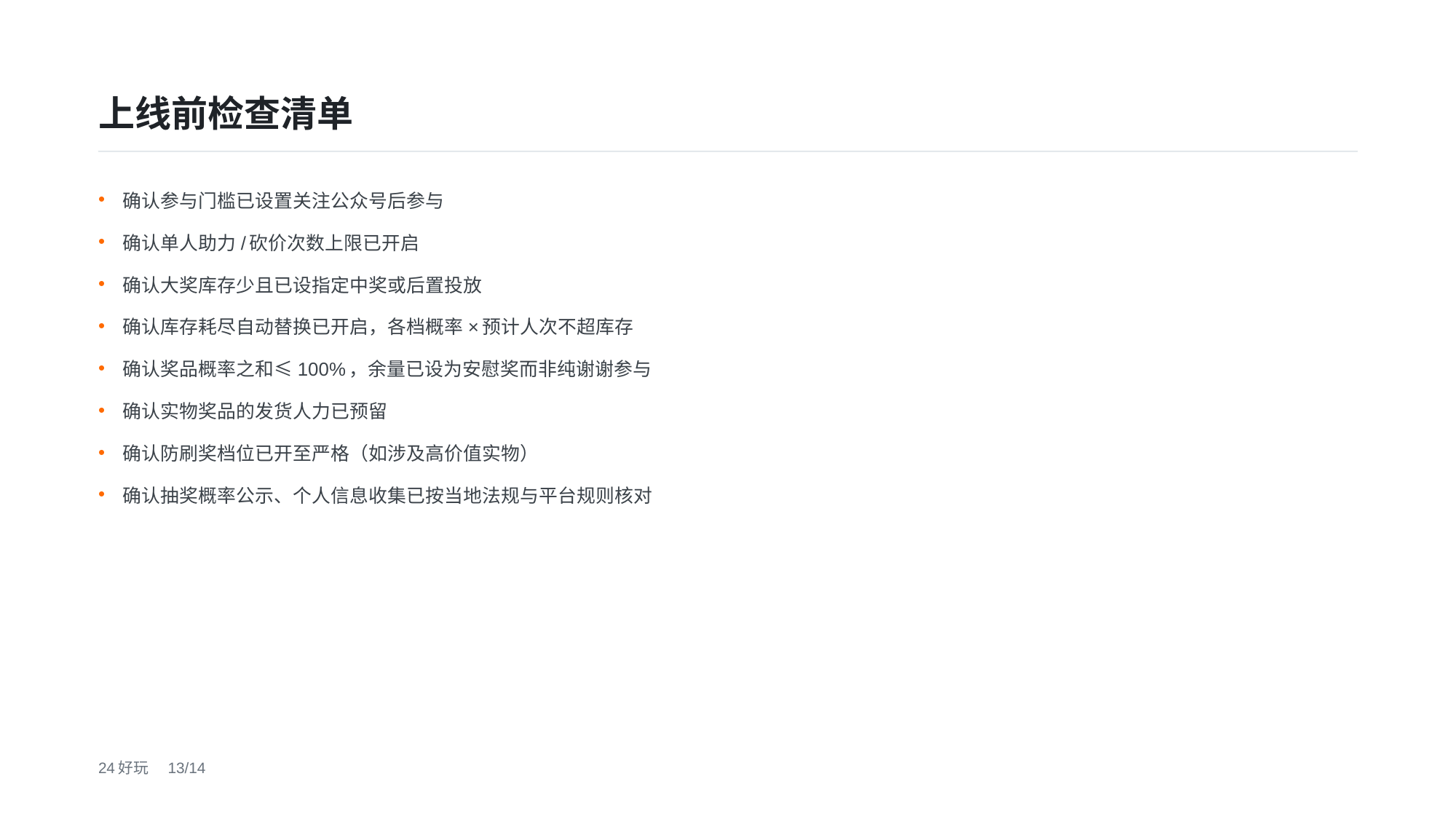

上线前检查清单

确认参与门槛已设置关注公众号后参与
确认单人助力/砍价次数上限已开启
确认大奖库存少且已设指定中奖或后置投放
确认库存耗尽自动替换已开启，各档概率×预计人次不超库存
确认奖品概率之和≤100%，余量已设为安慰奖而非纯谢谢参与
确认实物奖品的发货人力已预留
确认防刷奖档位已开至严格（如涉及高价值实物）
确认抽奖概率公示、个人信息收集已按当地法规与平台规则核对
24好玩　13/14